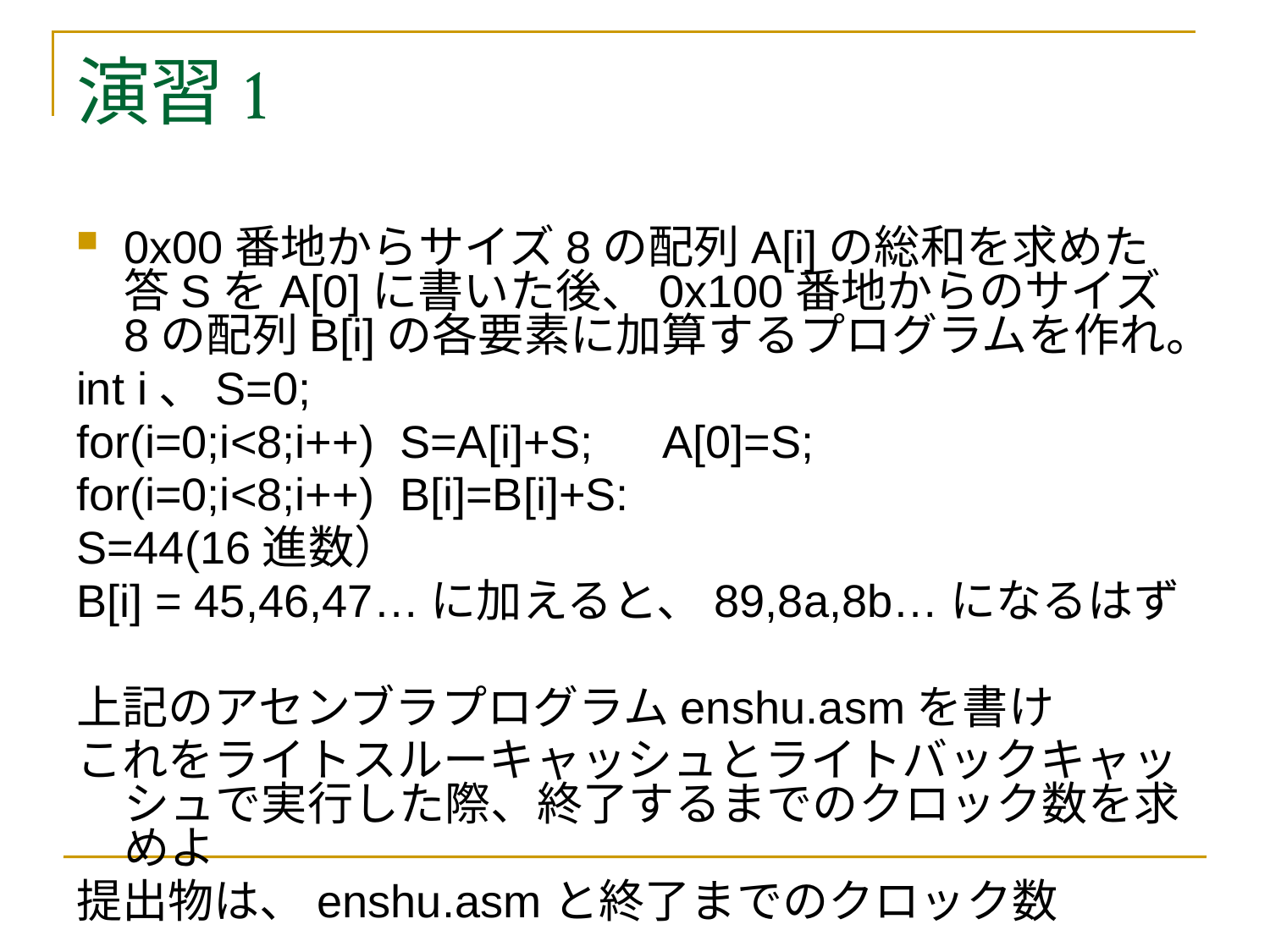

# 演習1
0x00番地からサイズ8の配列A[i]の総和を求めた答SをA[0]に書いた後、0x100番地からのサイズ8の配列B[i]の各要素に加算するプログラムを作れ。
int i、S=0;
for(i=0;i<8;i++)  S=A[i]+S;　A[0]=S;
for(i=0;i<8;i++)  B[i]=B[i]+S:
S=44(16進数）
B[i] = 45,46,47…に加えると、89,8a,8b…になるはず

上記のアセンブラプログラムenshu.asmを書け
これをライトスルーキャッシュとライトバックキャッシュで実行した際、終了するまでのクロック数を求めよ
提出物は、enshu.asmと終了までのクロック数